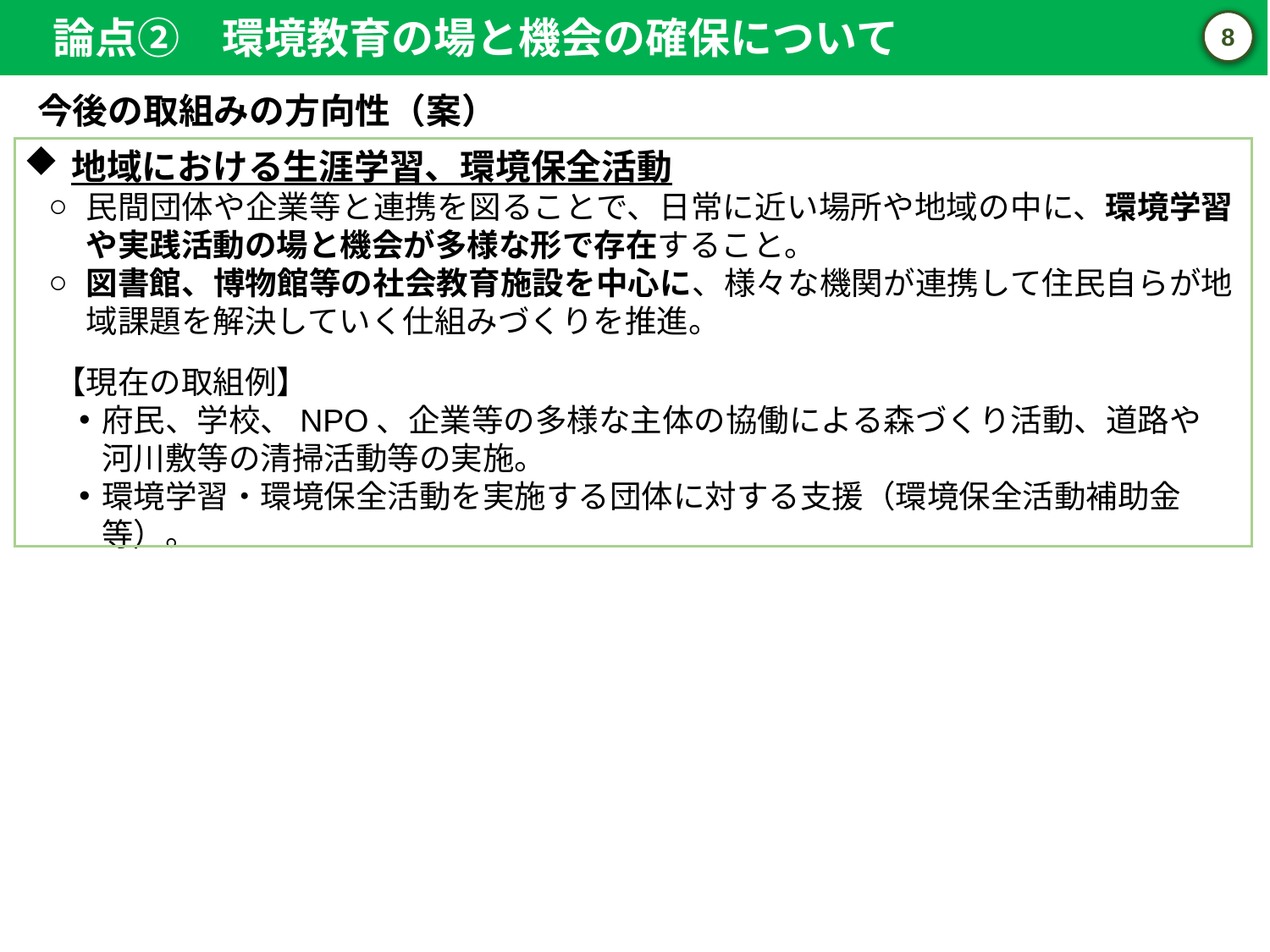

論点②　環境教育の場と機会の確保について
8
今後の取組みの方向性（案）
地域における生涯学習、環境保全活動
民間団体や企業等と連携を図ることで、日常に近い場所や地域の中に、環境学習や実践活動の場と機会が多様な形で存在すること。
図書館、博物館等の社会教育施設を中心に、様々な機関が連携して住民自らが地域課題を解決していく仕組みづくりを推進。

【現在の取組例】
府民、学校、NPO、企業等の多様な主体の協働による森づくり活動、道路や河川敷等の清掃活動等の実施。
環境学習・環境保全活動を実施する団体に対する支援（環境保全活動補助金等）。